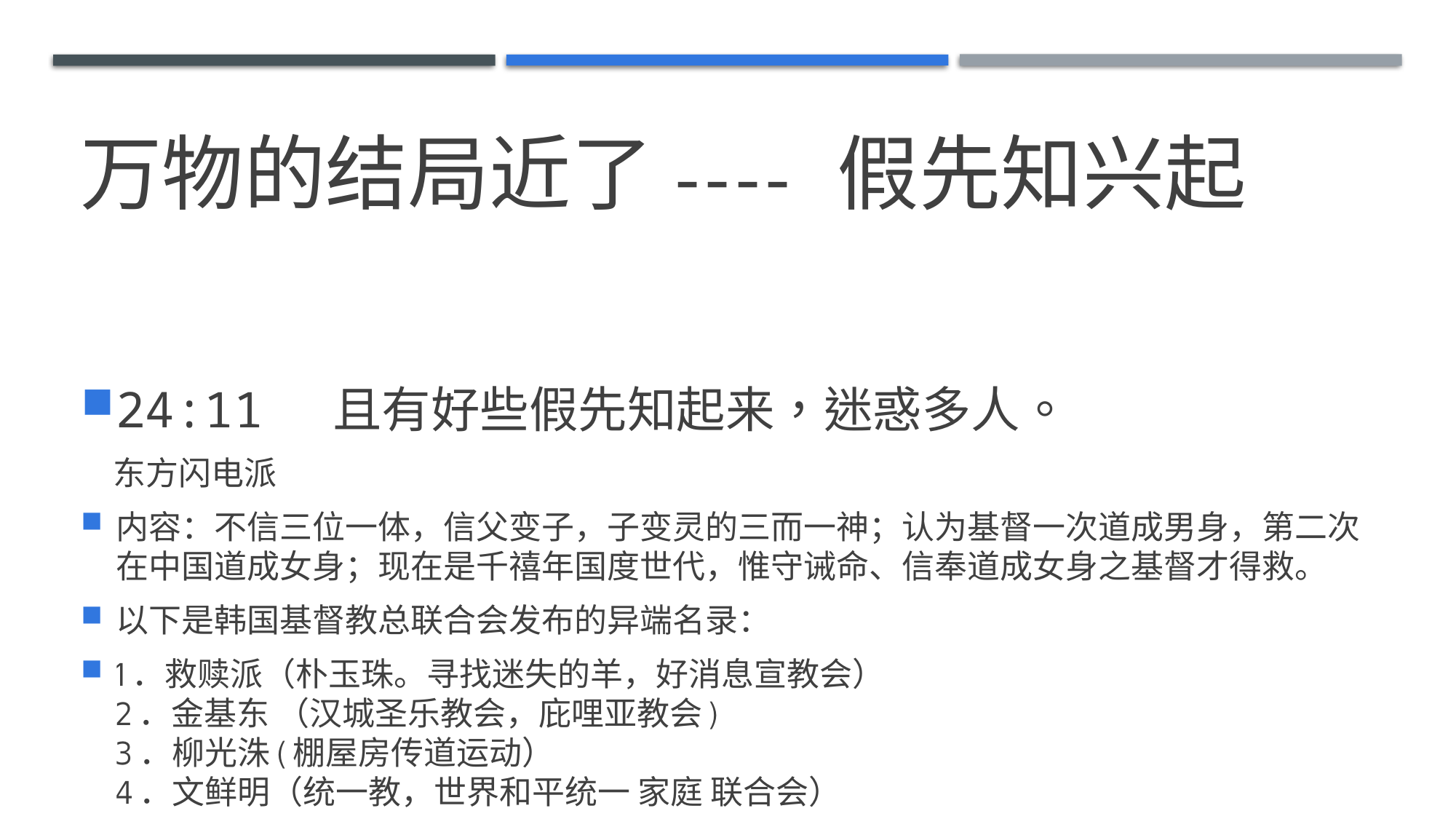

# 万物的结局近了---- 假先知兴起

24:11  且有好些假先知起来，迷惑多人。
     东方闪电派
内容：不信三位一体，信父变子，子变灵的三而一神；认为基督一次道成男身，第二次在中国道成女身；现在是千禧年国度世代，惟守诫命、信奉道成女身之基督才得救。
以下是韩国基督教总联合会发布的异端名录：
1．救赎派（朴玉珠。寻找迷失的羊，好消息宣教会）
2．金基东 （汉城圣乐教会，庇哩亚教会)
3．柳光洙(棚屋房传道运动）
4．文鲜明（统一教，世界和平统一 家庭 联合会）